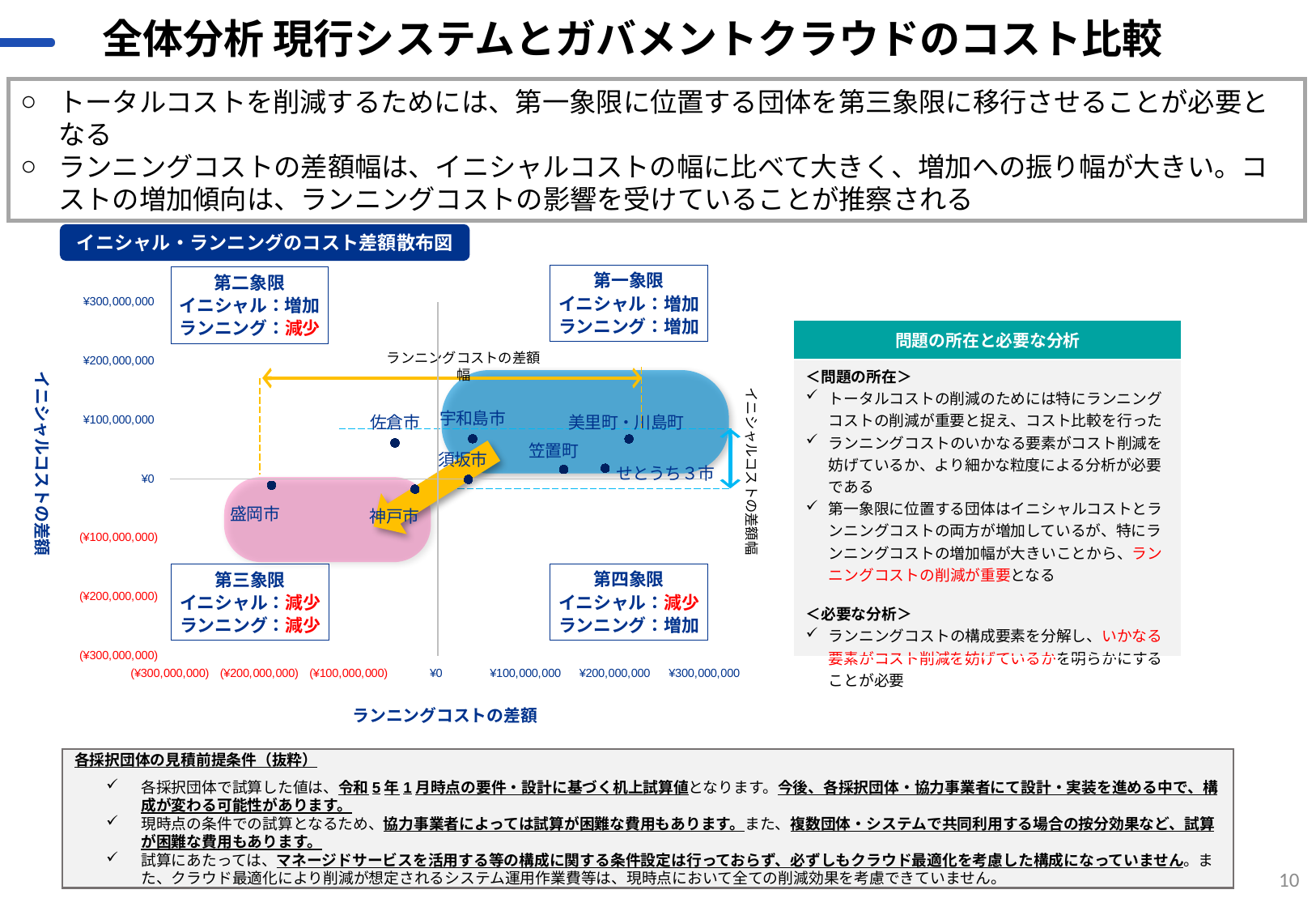

# 全体分析 現行システムとガバメントクラウドのコスト比較
トータルコストを削減するためには、第一象限に位置する団体を第三象限に移行させることが必要となる
ランニングコストの差額幅は、イニシャルコストの幅に比べて大きく、増加への振り幅が大きい。コストの増加傾向は、ランニングコストの影響を受けていることが推察される
イニシャル・ランニングのコスト差額散布図
第一象限
イニシャル：増加
ランニング：増加
第二象限
イニシャル：増加
ランニング：減少

### Chart

| Category |  |
|---|---|
| 問題の所在と必要な分析 |
| --- |
| ＜問題の所在＞ トータルコストの削減のためには特にランニングコストの削減が重要と捉え、コスト比較を行った ランニングコストのいかなる要素がコスト削減を妨げているか、より細かな粒度による分析が必要である 第一象限に位置する団体はイニシャルコストとランニングコストの両方が増加しているが、特にランニングコストの増加幅が大きいことから、ランニングコストの削減が重要となる ＜必要な分析＞ ランニングコストの構成要素を分解し、いかなる要素がコスト削減を妨げているかを明らかにすることが必要 |
ランニングコストの差額幅
イニシャルコストの差額
イニシャルコストの差額幅

第四象限
イニシャル：減少
ランニング：増加
第三象限
イニシャル：減少
ランニング：減少
ランニングコストの差額
各採択団体の見積前提条件（抜粋）
各採択団体で試算した値は、令和5年1月時点の要件・設計に基づく机上試算値となります。今後、各採択団体・協力事業者にて設計・実装を進める中で、構成が変わる可能性があります。
現時点の条件での試算となるため、協力事業者によっては試算が困難な費用もあります。また、複数団体・システムで共同利用する場合の按分効果など、試算が困難な費用もあります。
試算にあたっては、マネージドサービスを活用する等の構成に関する条件設定は行っておらず、必ずしもクラウド最適化を考慮した構成になっていません。また、クラウド最適化により削減が想定されるシステム運用作業費等は、現時点において全ての削減効果を考慮できていません。
10